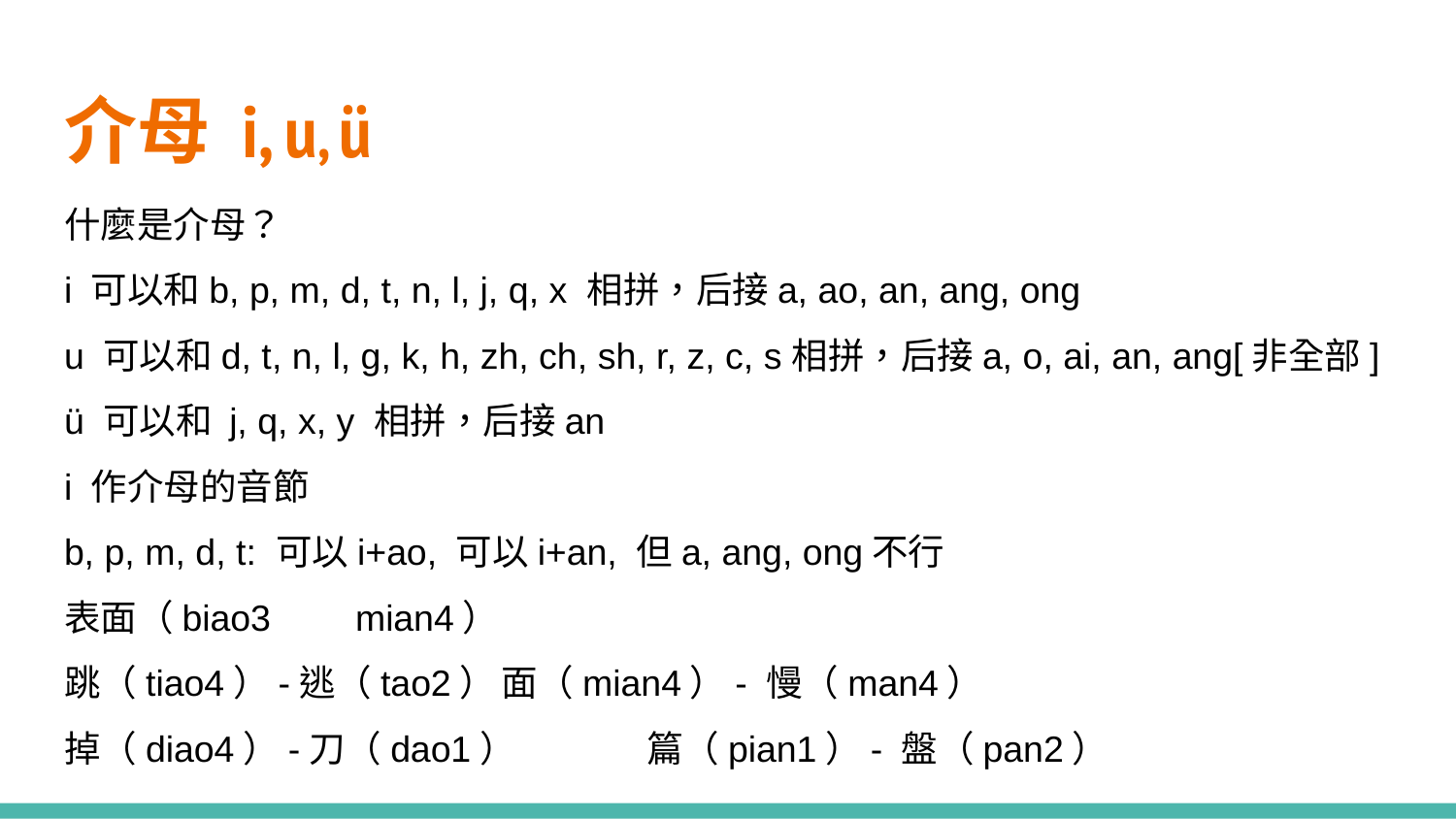

# 介母 i, u, ü
什麼是介母？
i 可以和b, p, m, d, t, n, l, j, q, x 相拼，后接a, ao, an, ang, ong
u 可以和d, t, n, l, g, k, h, zh, ch, sh, r, z, c, s相拼，后接a, o, ai, an, ang[非全部]
ü 可以和 j, q, x, y 相拼，后接an
i 作介母的音節
b, p, m, d, t: 可以i+ao, 可以i+an, 但a, ang, ong不行
表面（biao3	mian4）
跳（tiao4）-逃（tao2）	面（mian4）- 慢（man4）
掉（diao4）-刀（dao1）	篇（pian1）- 盤（pan2）